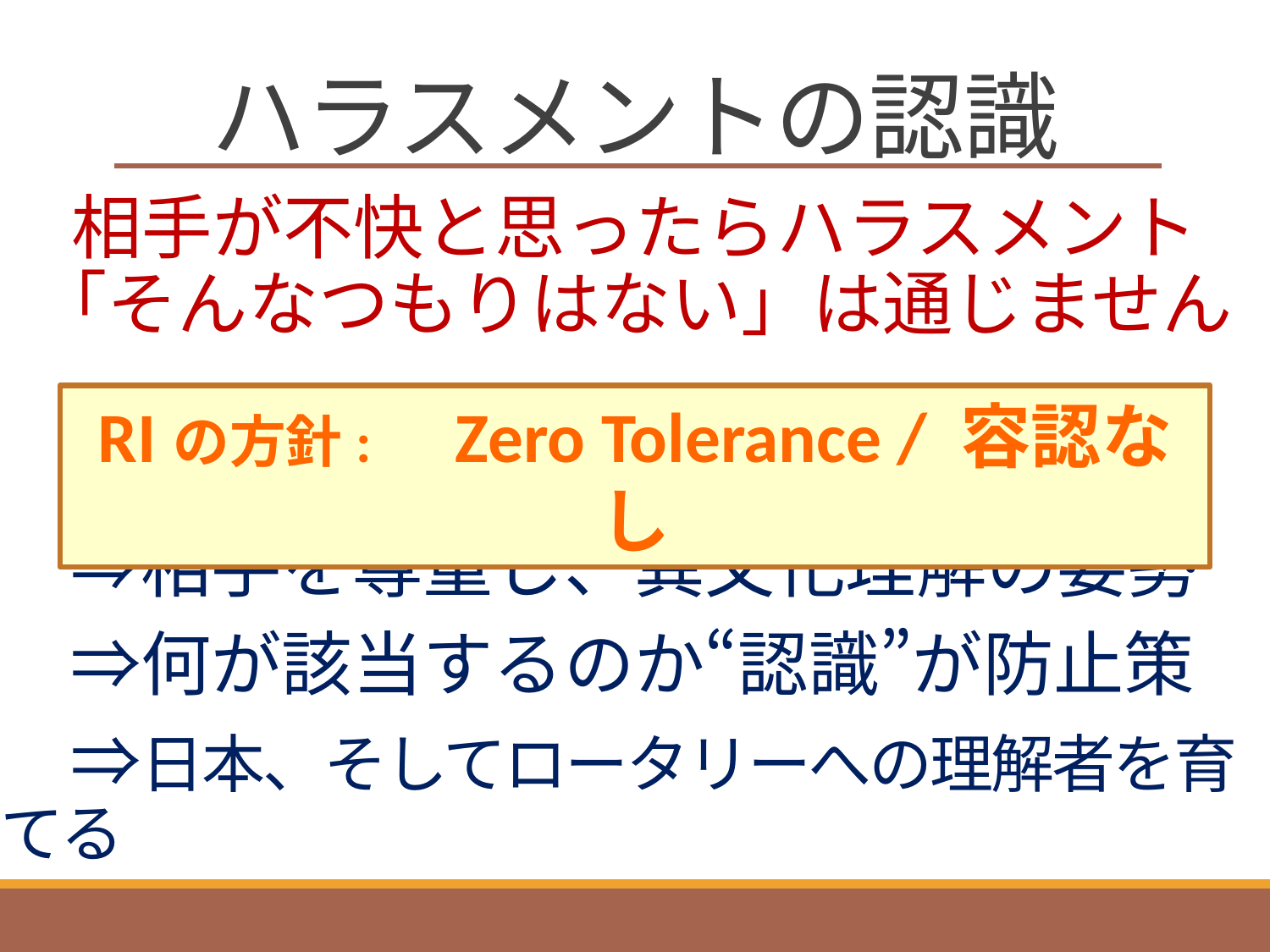

# ハラスメントの認識
相手が不快と思ったらハラスメント
「そんなつもりはない」は通じません

　⇒相手を尊重し、異文化理解の姿勢
　⇒何が該当するのか“認識”が防止策
　　⇒日本、そしてロータリーへの理解者を育てる
RIの方針:　Zero Tolerance / 容認なし